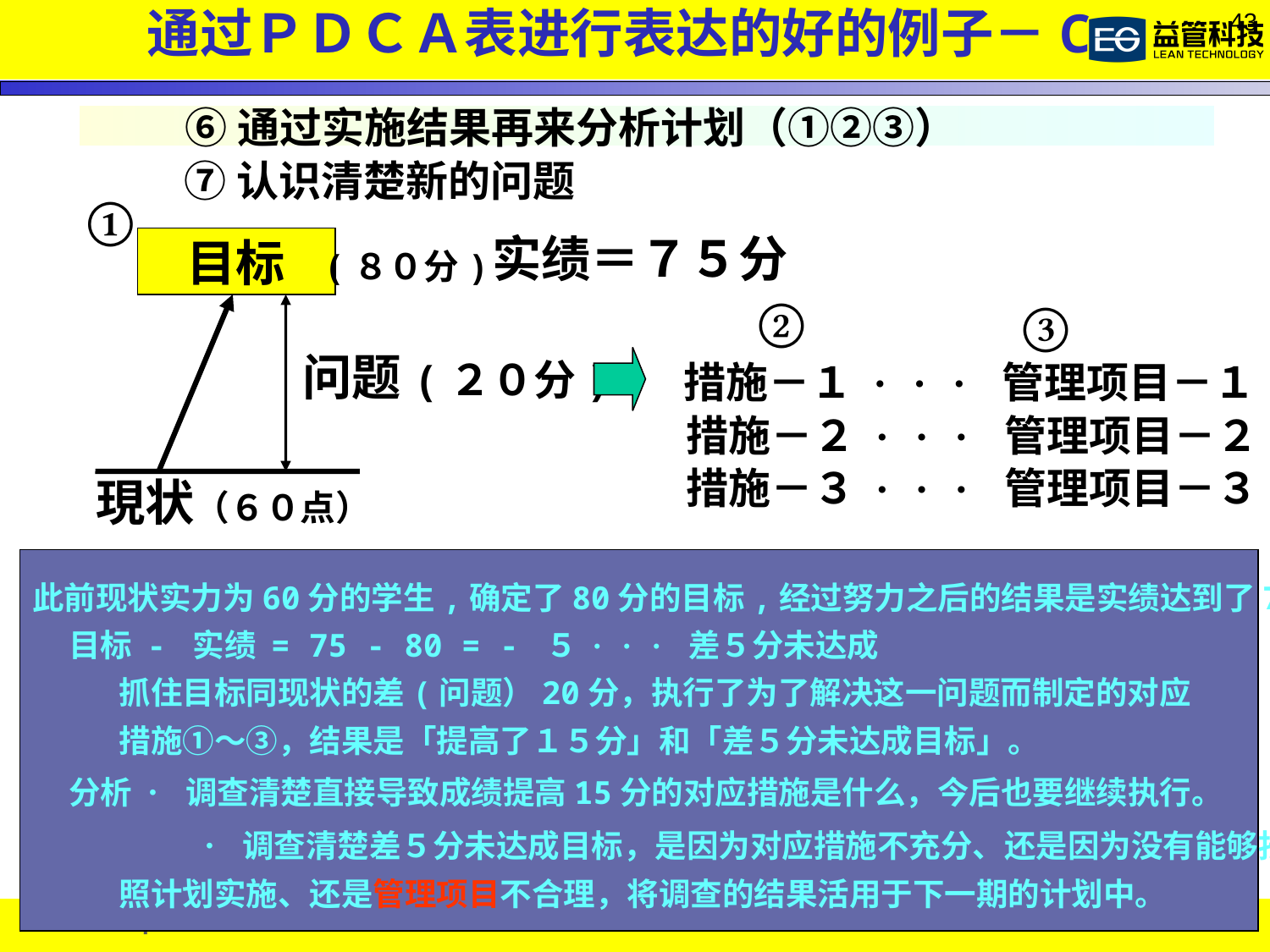

通过ＰＤＣＡ表进行表达的好的例子－C

43

⑥通过实施结果再来分析计划（①②③）
⑦认识清楚新的问题
①
实绩＝７５分
目标
(８０分)
②
③

问题(２０分)

措施－１ · · · 管理项目－１
措施－２ · · · 管理项目－２
措施－３ · · · 管理项目－３
現状（６０点）

此前现状实力为60分的学生,确定了80分的目标,经过努力之后的结果是实绩达到了75分。
    目标 - 实绩 = 75 - 80 = - ５ · · · 差５分未达成
           抓住目标同现状的差(问题）20分，执行了为了解决这一问题而制定的对应
           措施①～③，结果是「提高了１５分」和「差５分未达成目标」。
    分析 · 调查清楚直接导致成绩提高15分的对应措施是什么，今后也要继续执行。
         · 调查清楚差５分未达成目标，是因为对应措施不充分、还是因为没有能够按
           照计划实施、还是管理项目不合理，将调查的结果活用于下一期的计划中。